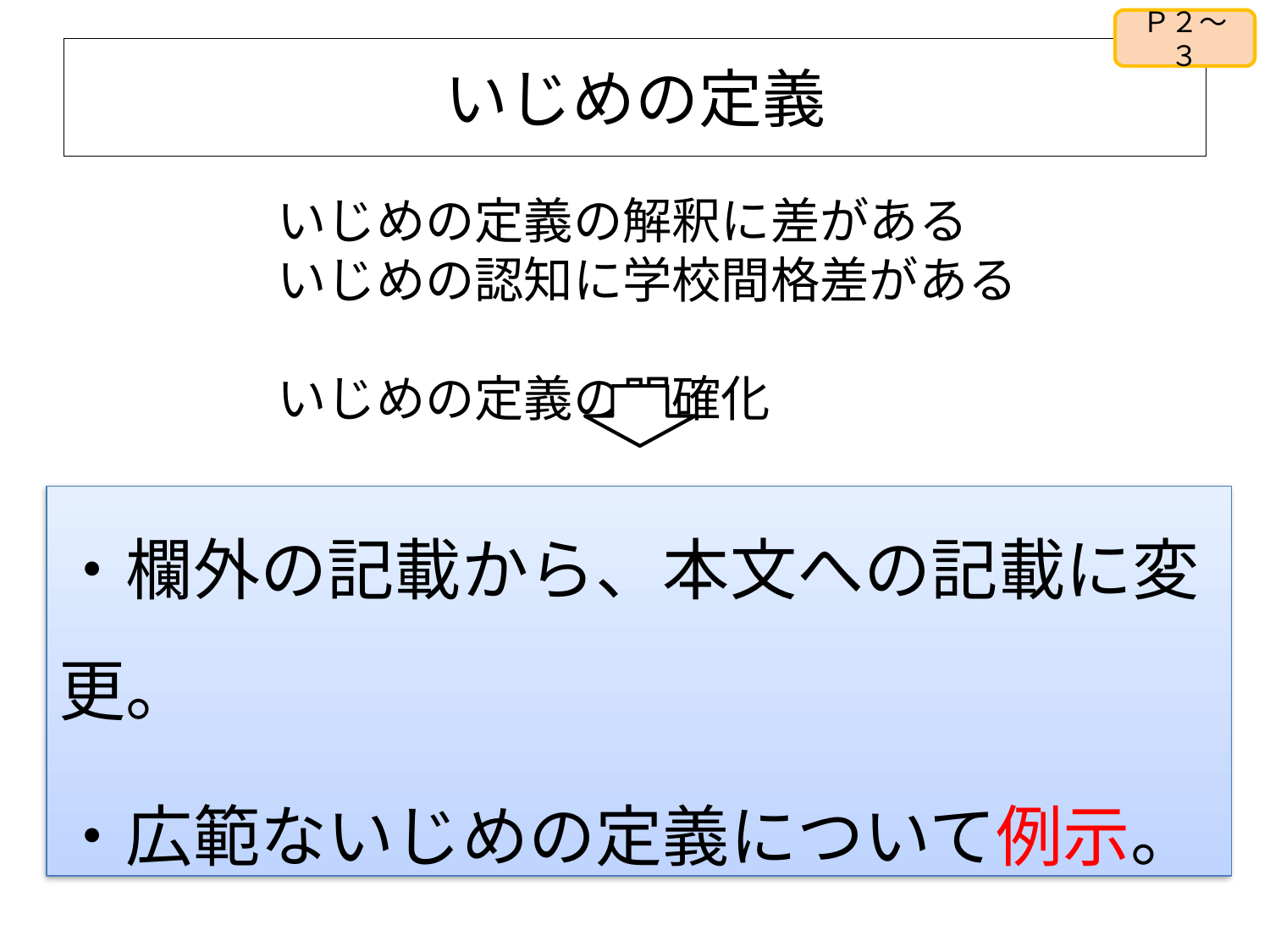

Ｐ２～３
# いじめの定義
いじめの定義の解釈に差がある
いじめの認知に学校間格差がある
いじめの定義の明確化

・欄外の記載から、本文への記載に変更。

・広範ないじめの定義について例示。